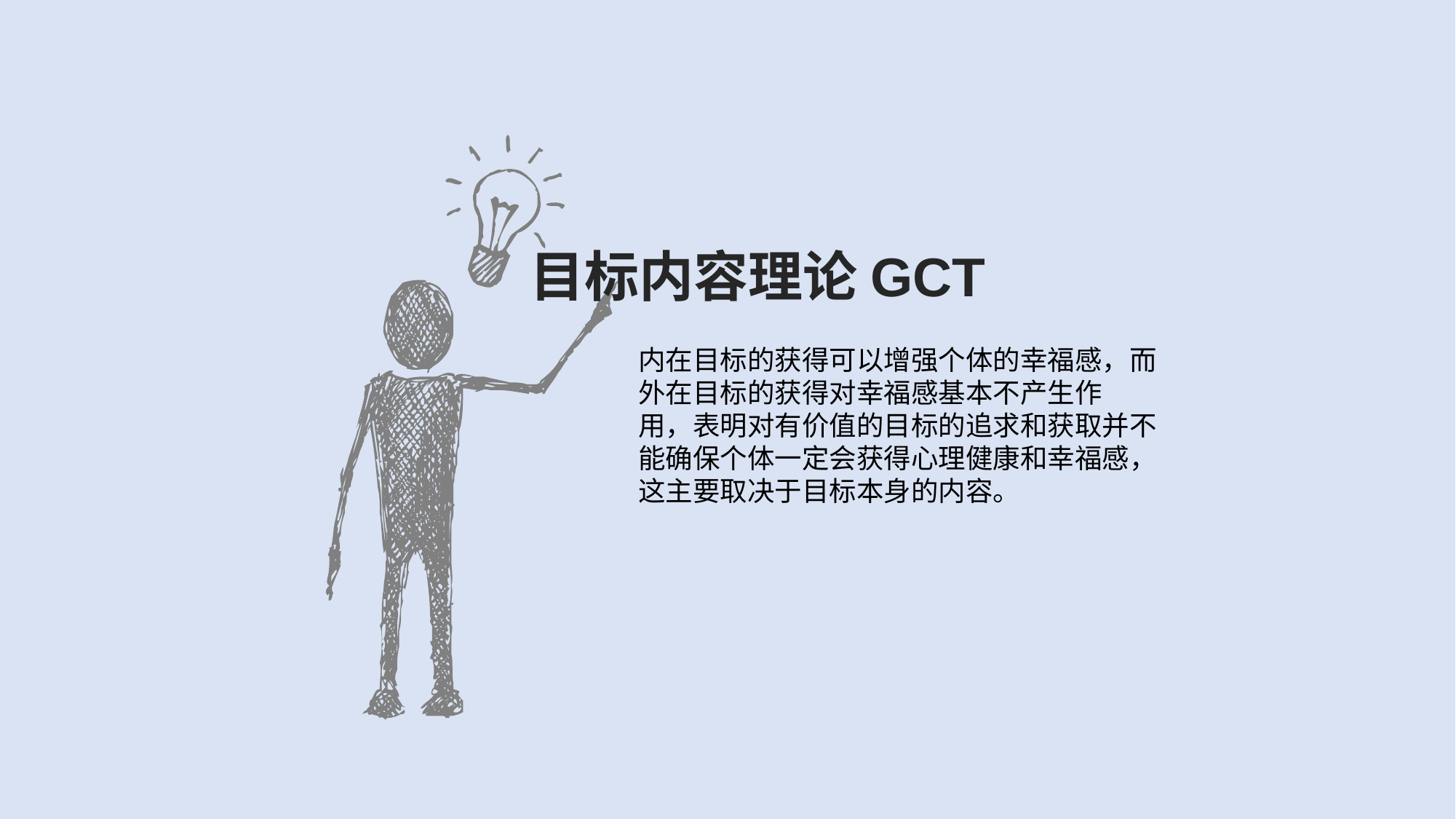

目标内容理论GCT

内在目标的获得可以增强个体的幸福感，而外在目标的获得对幸福感基本不产生作
用，表明对有价值的目标的追求和获取并不能确保个体一定会获得心理健康和幸福感，这主要取决于目标本身的内容。